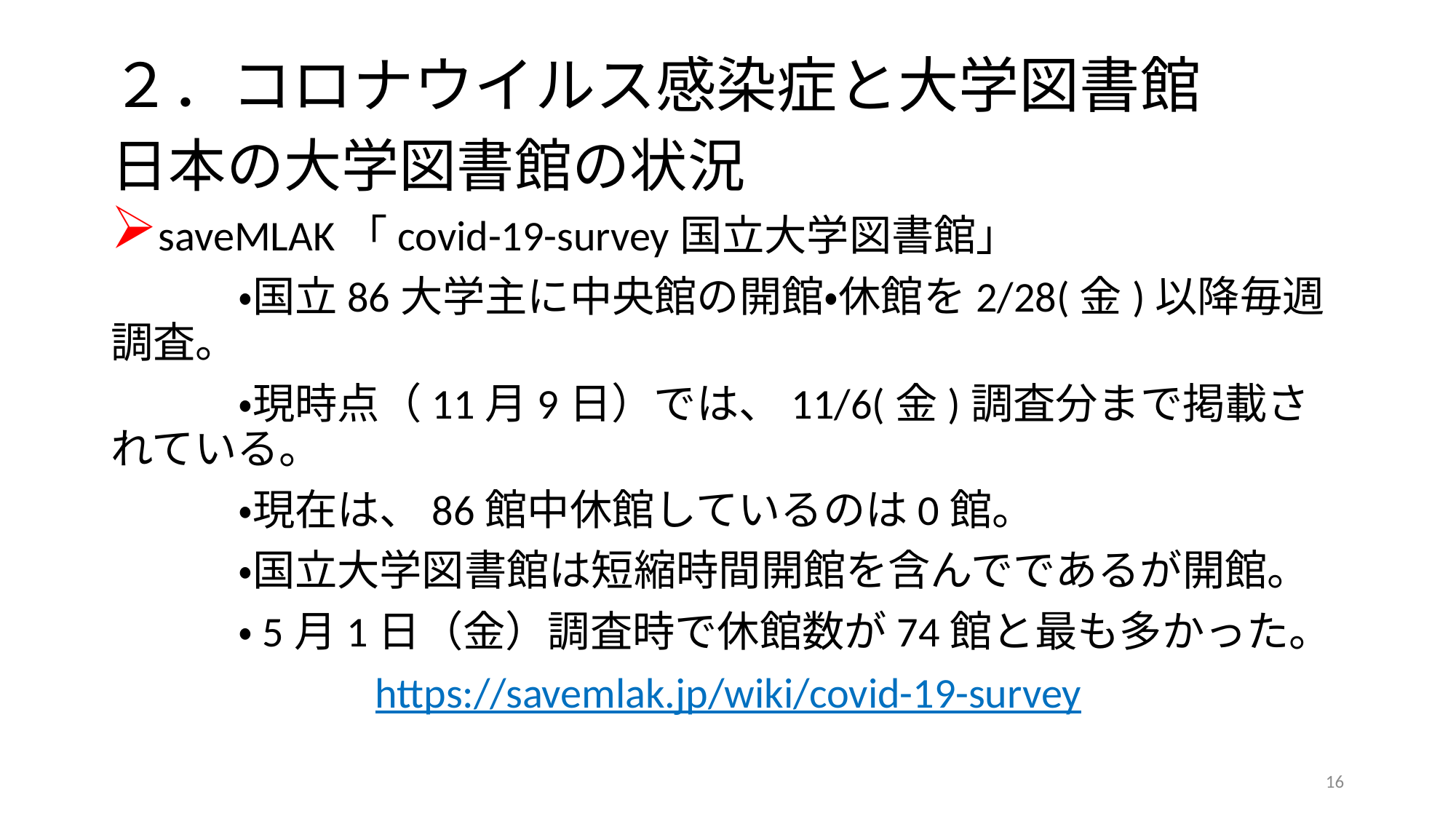

# ２．コロナウイルス感染症と大学図書館
日本の大学図書館の状況
saveMLAK「covid-19-survey国立大学図書館」
　　　・国立86大学主に中央館の開館・休館を2/28(金)以降毎週調査。
　　　・現時点（11月9日）では、11/6(金)調査分まで掲載されている。
　　　・現在は、86館中休館しているのは0館。
　　　・国立大学図書館は短縮時間開館を含んでであるが開館。
　　　・5月1日（金）調査時で休館数が74館と最も多かった。
　　　　　　https://savemlak.jp/wiki/covid-19-survey
16